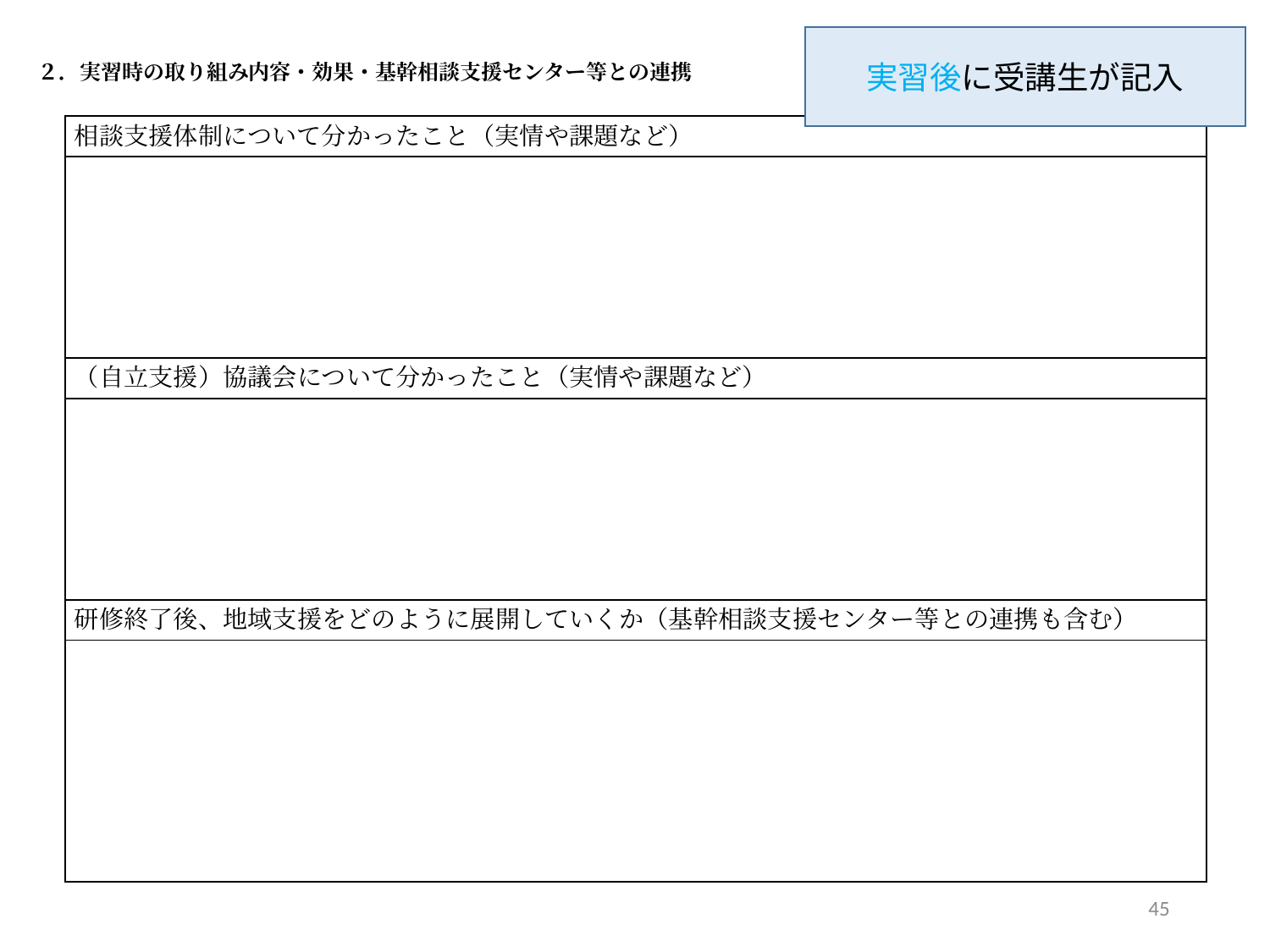

実習後に受講生が記入
２．実習時の取り組み内容・効果・基幹相談支援センター等との連携
| 相談支援体制について分かったこと（実情や課題など） |
| --- |
|  |
| （自立支援）協議会について分かったこと（実情や課題など） |
|  |
| 研修終了後、地域支援をどのように展開していくか（基幹相談支援センター等との連携も含む） |
|  |
45